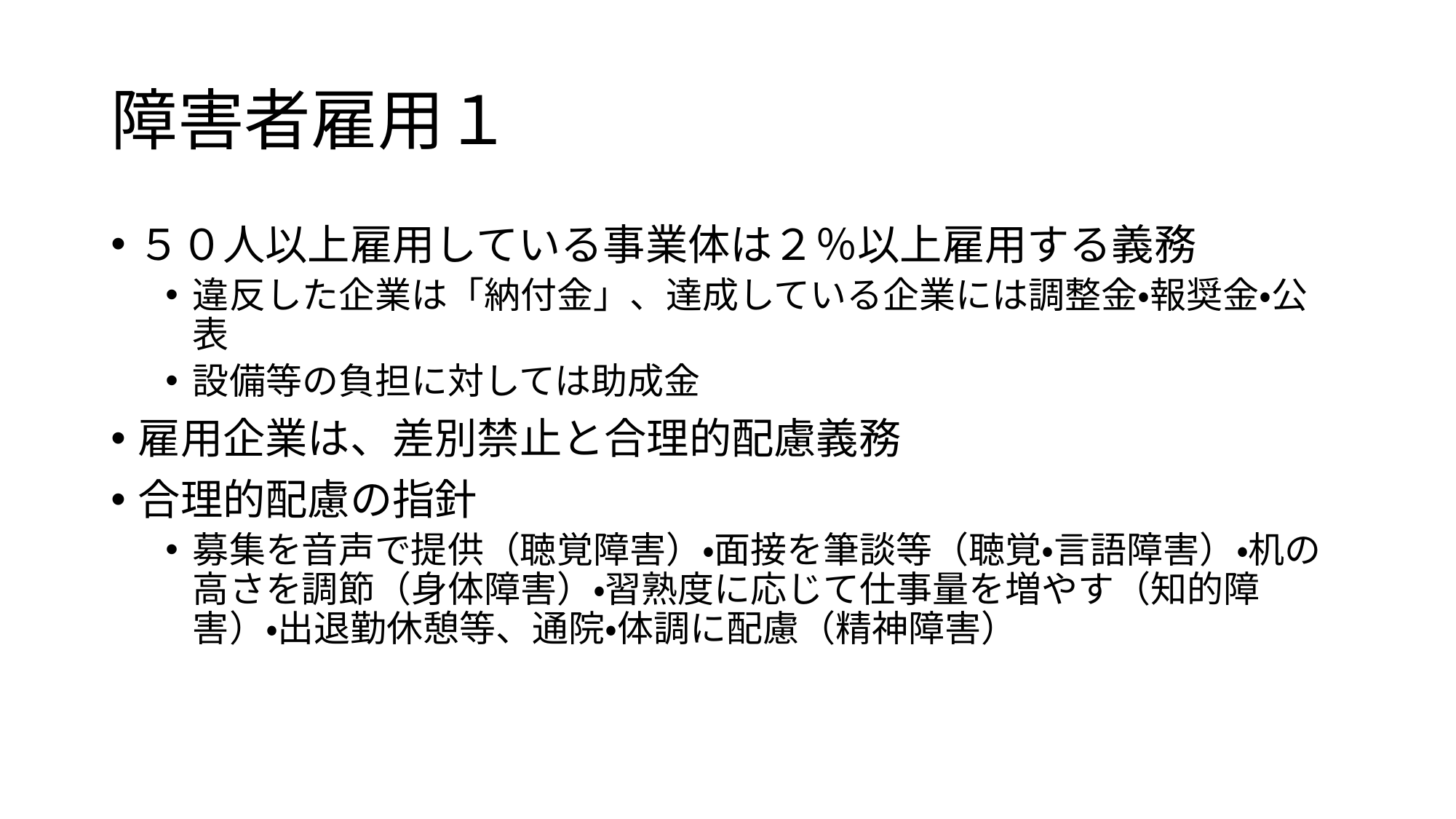

# 障害者雇用１
５０人以上雇用している事業体は２％以上雇用する義務
違反した企業は「納付金」、達成している企業には調整金・報奨金・公表
設備等の負担に対しては助成金
雇用企業は、差別禁止と合理的配慮義務
合理的配慮の指針
募集を音声で提供（聴覚障害）・面接を筆談等（聴覚・言語障害）・机の高さを調節（身体障害）・習熟度に応じて仕事量を増やす（知的障害）・出退勤休憩等、通院・体調に配慮（精神障害）